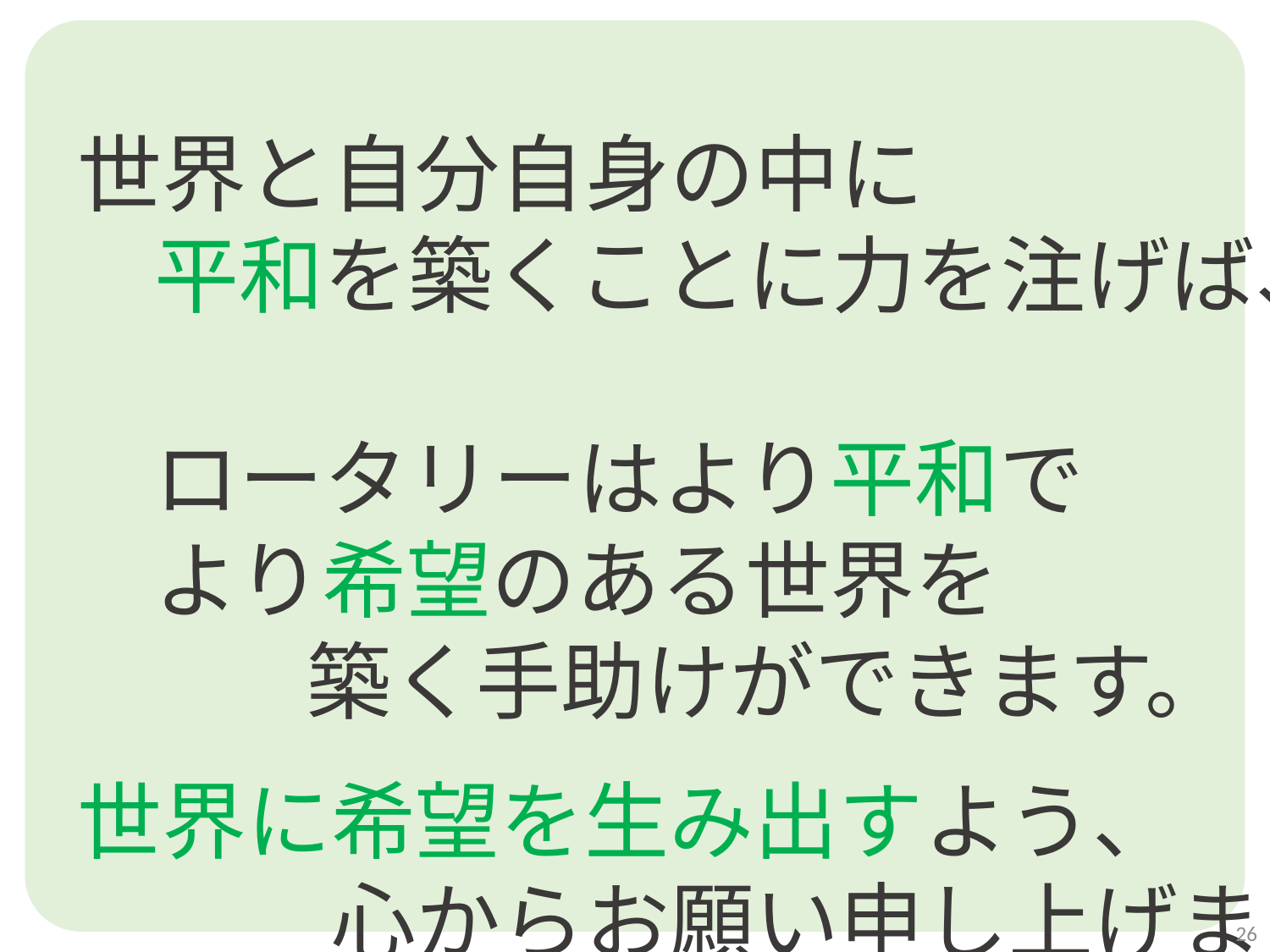

世界と自分自身の中に
   平和を築くことに力を注げば、
   ロータリーはより平和で
   より希望のある世界を
           築く手助けができます。

世界に希望を生み出すよう、
　　　心からお願い申し上げます。

26